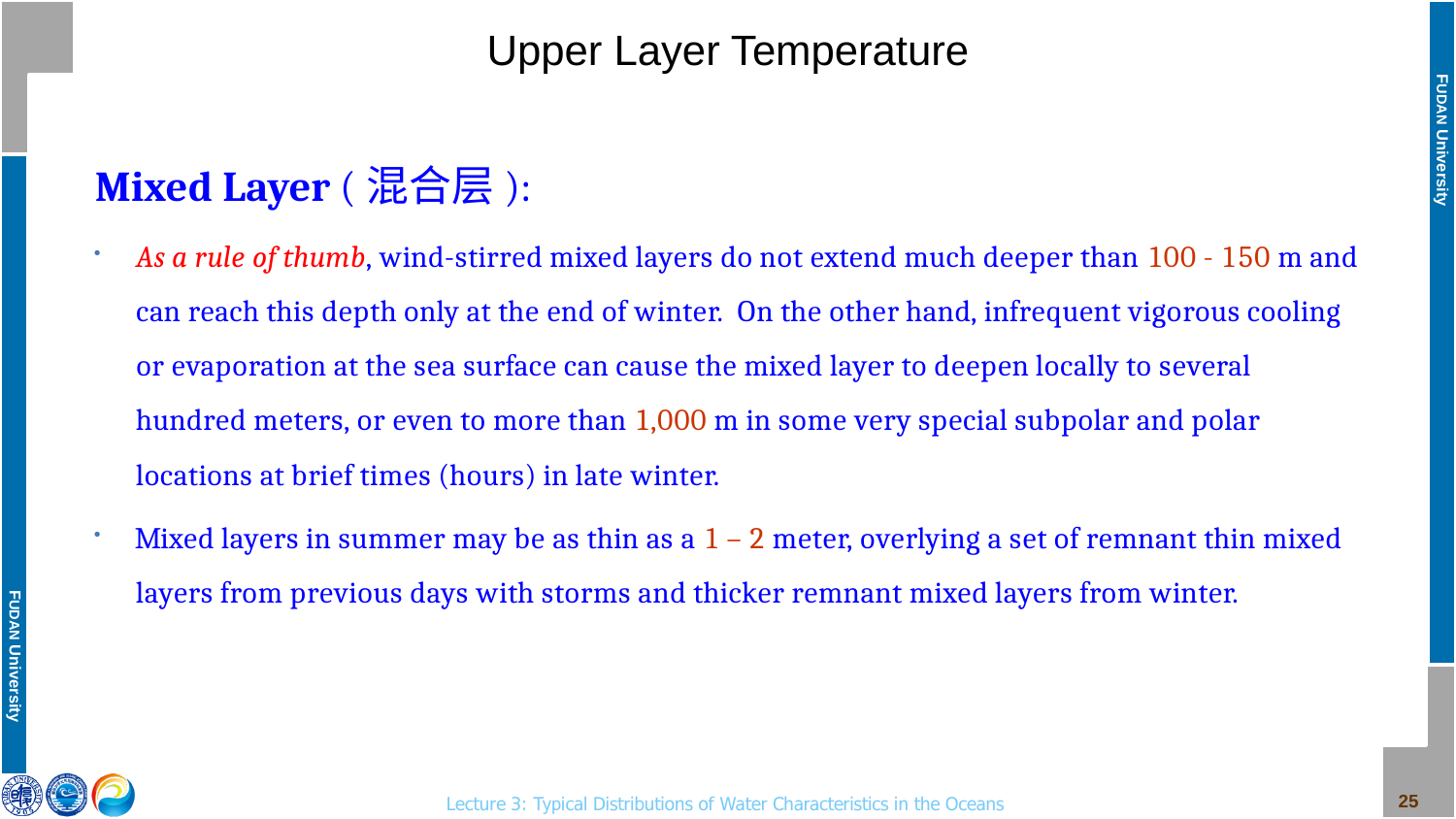

# Upper Layer Temperature
Mixed Layer (混合层):
As a rule of thumb, wind-stirred mixed layers do not extend much deeper than 100 - 150 m and can reach this depth only at the end of winter.  On the other hand, infrequent vigorous cooling or evaporation at the sea surface can cause the mixed layer to deepen locally to several hundred meters, or even to more than 1,000 m in some very special subpolar and polar locations at brief times (hours) in late winter.
Mixed layers in summer may be as thin as a 1 – 2 meter, overlying a set of remnant thin mixed layers from previous days with storms and thicker remnant mixed layers from winter.